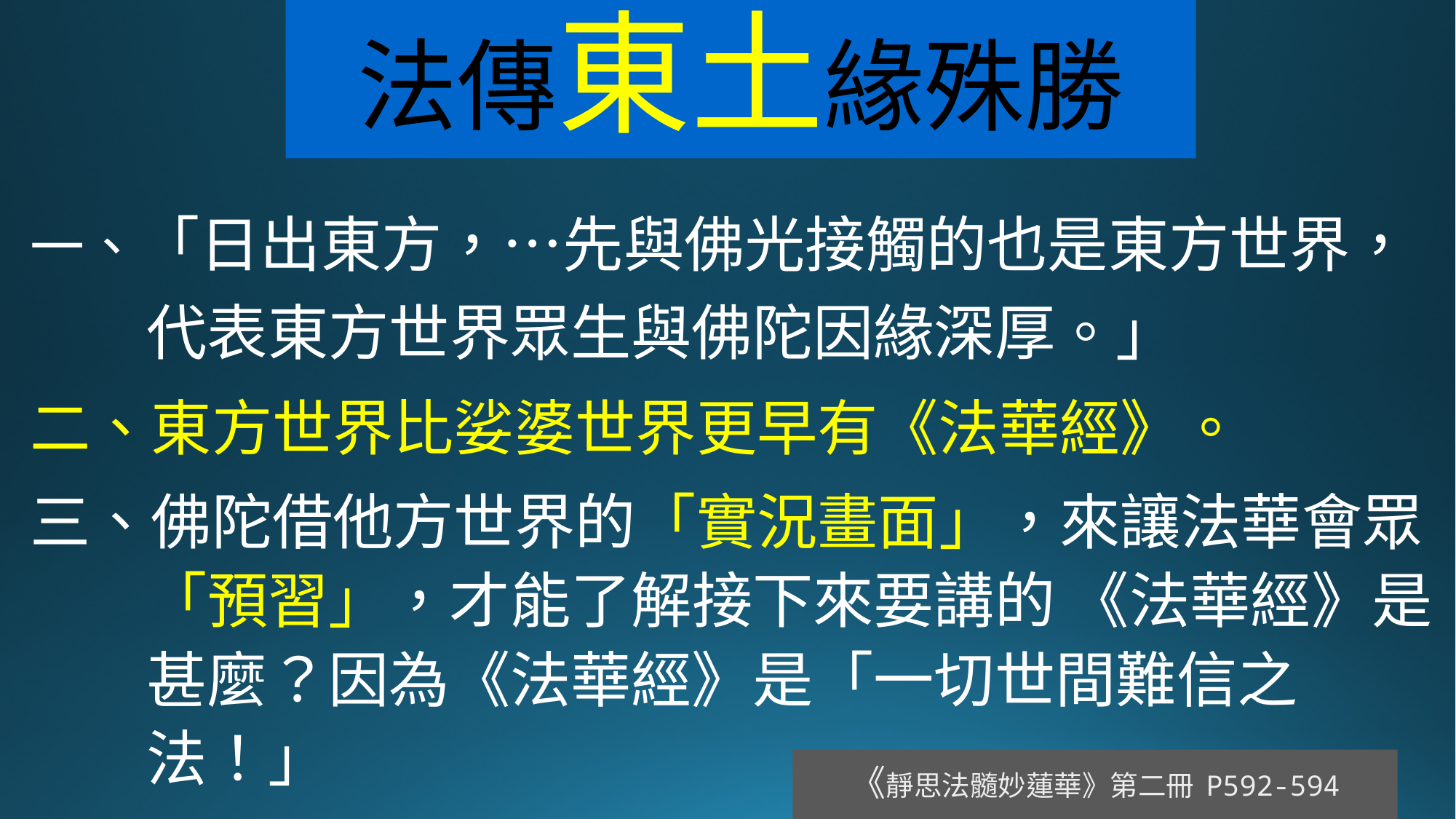

# 法傳東土緣殊勝
一、「日出東方，…先與佛光接觸的也是東方世界，代表東方世界眾生與佛陀因緣深厚。」
二、東方世界比娑婆世界更早有《法華經》。
三、佛陀借他方世界的「實況畫面」，來讓法華會眾「預習」，才能了解接下來要講的 《法華經》是甚麼？因為《法華經》是「一切世間難信之法！」

《靜思法髓妙蓮華》第二冊 P592-594